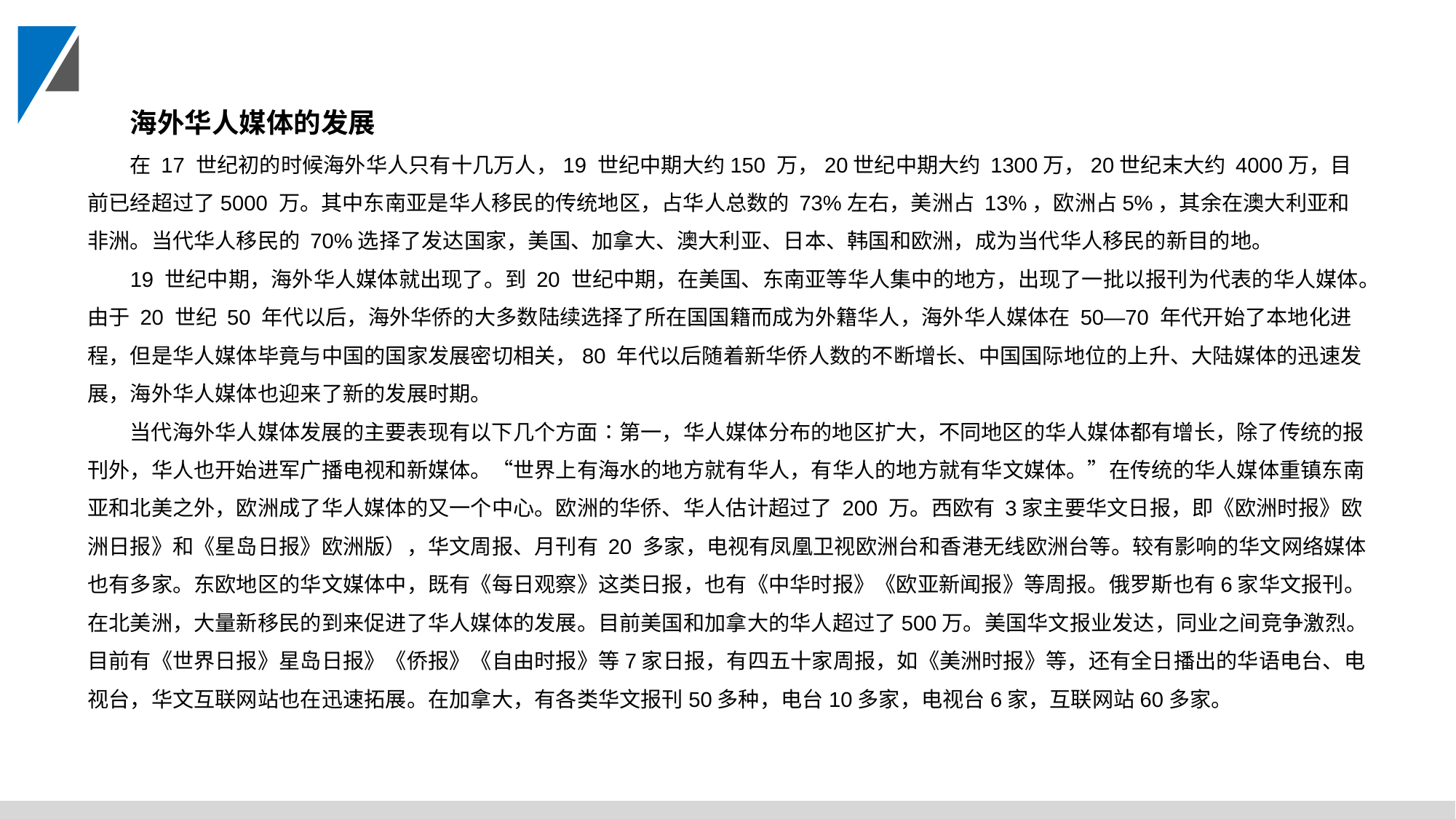

海外华人媒体的发展
在 17 世纪初的时候海外华人只有十几万人，19 世纪中期大约150 万，20世纪中期大约 1300万，20世纪末大约 4000万，目前已经超过了5000 万。其中东南亚是华人移民的传统地区，占华人总数的 73%左右，美洲占 13%，欧洲占5%，其余在澳大利亚和非洲。当代华人移民的 70%选择了发达国家，美国、加拿大、澳大利亚、日本、韩国和欧洲，成为当代华人移民的新目的地。
19 世纪中期，海外华人媒体就出现了。到 20 世纪中期，在美国、东南亚等华人集中的地方，出现了一批以报刊为代表的华人媒体。由于 20 世纪 50 年代以后，海外华侨的大多数陆续选择了所在国国籍而成为外籍华人，海外华人媒体在 50—70 年代开始了本地化进程，但是华人媒体毕竟与中国的国家发展密切相关，80 年代以后随着新华侨人数的不断增长、中国国际地位的上升、大陆媒体的迅速发展，海外华人媒体也迎来了新的发展时期。
当代海外华人媒体发展的主要表现有以下几个方面∶第一，华人媒体分布的地区扩大，不同地区的华人媒体都有增长，除了传统的报刊外，华人也开始进军广播电视和新媒体。“世界上有海水的地方就有华人，有华人的地方就有华文媒体。”在传统的华人媒体重镇东南亚和北美之外，欧洲成了华人媒体的又一个中心。欧洲的华侨、华人估计超过了 200 万。西欧有 3家主要华文日报，即《欧洲时报》欧洲日报》和《星岛日报》欧洲版），华文周报、月刊有 20 多家，电视有凤凰卫视欧洲台和香港无线欧洲台等。较有影响的华文网络媒体也有多家。东欧地区的华文媒体中，既有《每日观察》这类日报，也有《中华时报》《欧亚新闻报》等周报。俄罗斯也有6家华文报刊。在北美洲，大量新移民的到来促进了华人媒体的发展。目前美国和加拿大的华人超过了500万。美国华文报业发达，同业之间竞争激烈。目前有《世界日报》星岛日报》《侨报》《自由时报》等7家日报，有四五十家周报，如《美洲时报》等，还有全日播出的华语电台、电视台，华文互联网站也在迅速拓展。在加拿大，有各类华文报刊50多种，电台10多家，电视台6家，互联网站60多家。